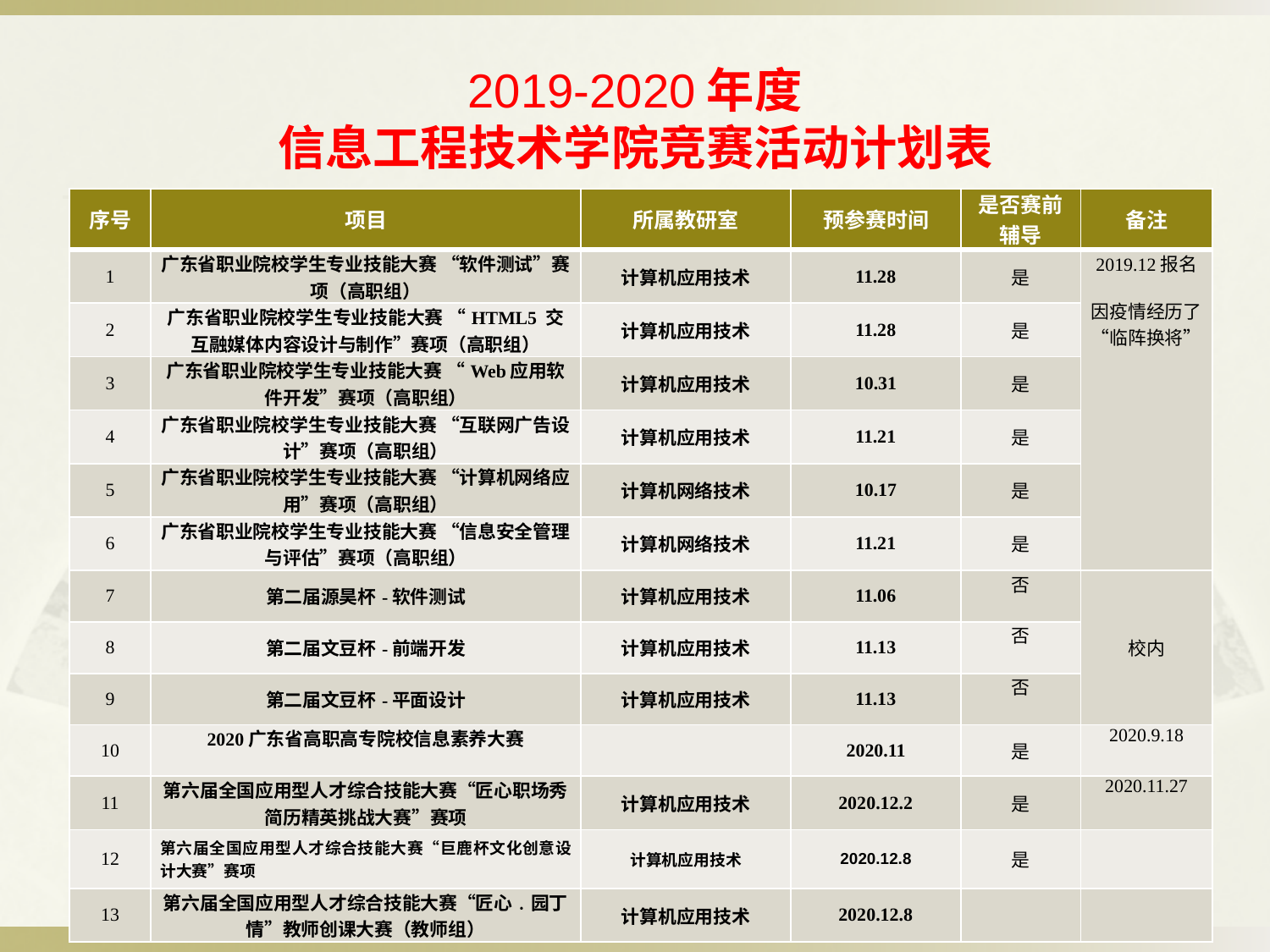

# 2019-2020年度 信息工程技术学院竞赛活动计划表
| 序号 | 项目 | 所属教研室 | 预参赛时间 | 是否赛前辅导 | 备注 |
| --- | --- | --- | --- | --- | --- |
| 1 | 广东省职业院校学生专业技能大赛 “软件测试”赛项（高职组） | 计算机应用技术 | 11.28 | 是 | 2019.12报名 因疫情经历了“临阵换将” |
| 2 | 广东省职业院校学生专业技能大赛 “HTML5 交互融媒体内容设计与制作”赛项（高职组） | 计算机应用技术 | 11.28 | 是 |  |
| 3 | 广东省职业院校学生专业技能大赛 “Web应用软件开发”赛项（高职组） | 计算机应用技术 | 10.31 | 是 |  |
| 4 | 广东省职业院校学生专业技能大赛 “互联网广告设计”赛项（高职组） | 计算机应用技术 | 11.21 | 是 |  |
| 5 | 广东省职业院校学生专业技能大赛 “计算机网络应用”赛项（高职组） | 计算机网络技术 | 10.17 | 是 |  |
| 6 | 广东省职业院校学生专业技能大赛 “信息安全管理与评估”赛项（高职组） | 计算机网络技术 | 11.21 | 是 |  |
| 7 | 第二届源昊杯-软件测试 | 计算机应用技术 | 11.06 | 否 | 校内 |
| 8 | 第二届文豆杯-前端开发 | 计算机应用技术 | 11.13 | 否 |  |
| 9 | 第二届文豆杯-平面设计 | 计算机应用技术 | 11.13 | 否 |  |
| 10 | 2020广东省高职高专院校信息素养大赛 |  | 2020.11 | 是 | 2020.9.18 |
| 11 | 第六届全国应用型人才综合技能大赛“匠心职场秀简历精英挑战大赛”赛项 | 计算机应用技术 | 2020.12.2 | 是 | 2020.11.27 |
| 12 | 第六届全国应用型人才综合技能大赛“巨鹿杯文化创意设计大赛”赛项 | 计算机应用技术 | 2020.12.8 | 是 |  |
| 13 | 第六届全国应用型人才综合技能大赛“匠心﹒园丁情”教师创课大赛（教师组） | 计算机应用技术 | 2020.12.8 |  |  |